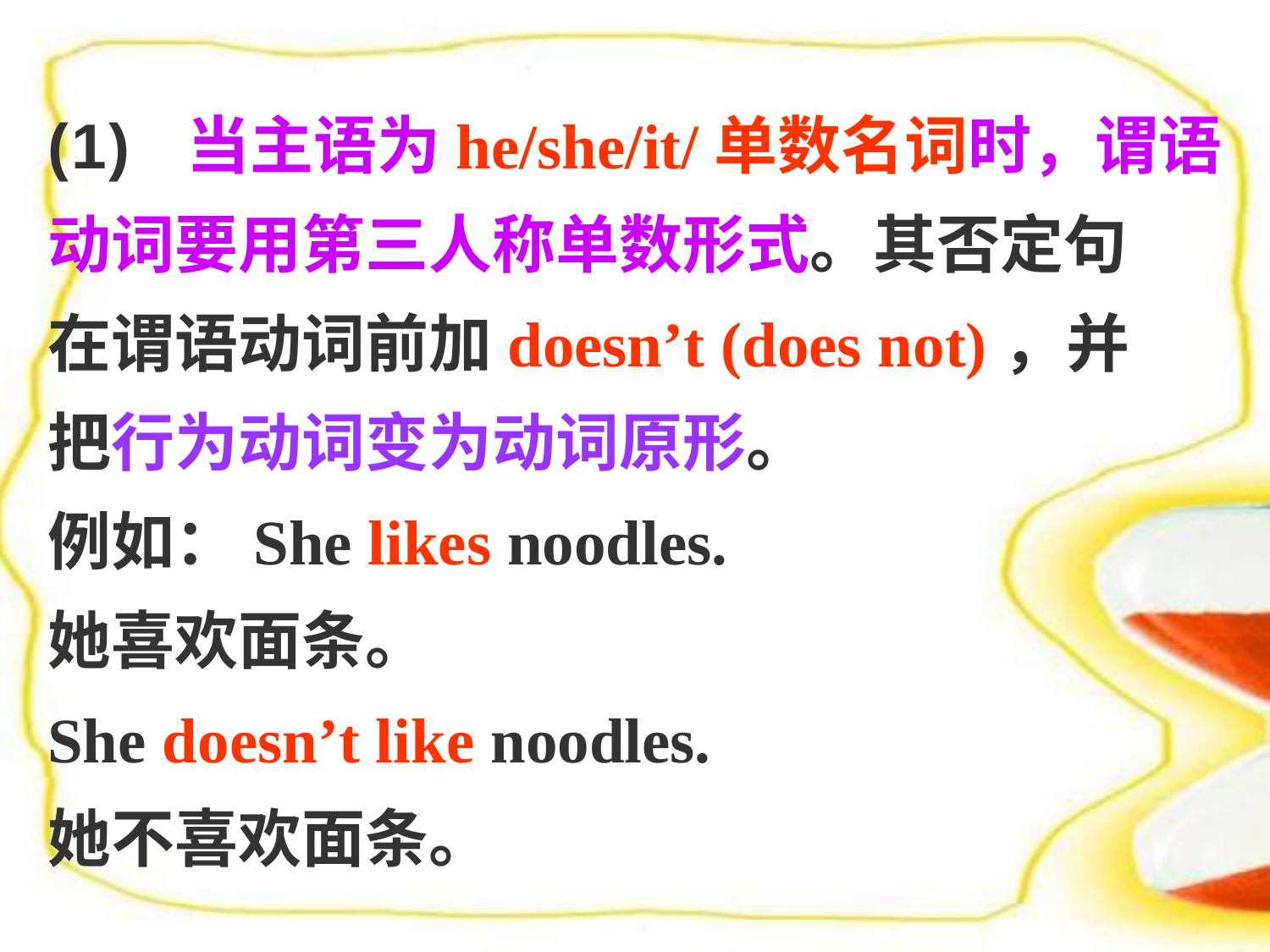

当主语为he/she/it/单数名词时，谓语
动词要用第三人称单数形式。其否定句
在谓语动词前加doesn’t (does not)，并
把行为动词变为动词原形。
例如：She likes noodles.
她喜欢面条。
She doesn’t like noodles.
她不喜欢面条。